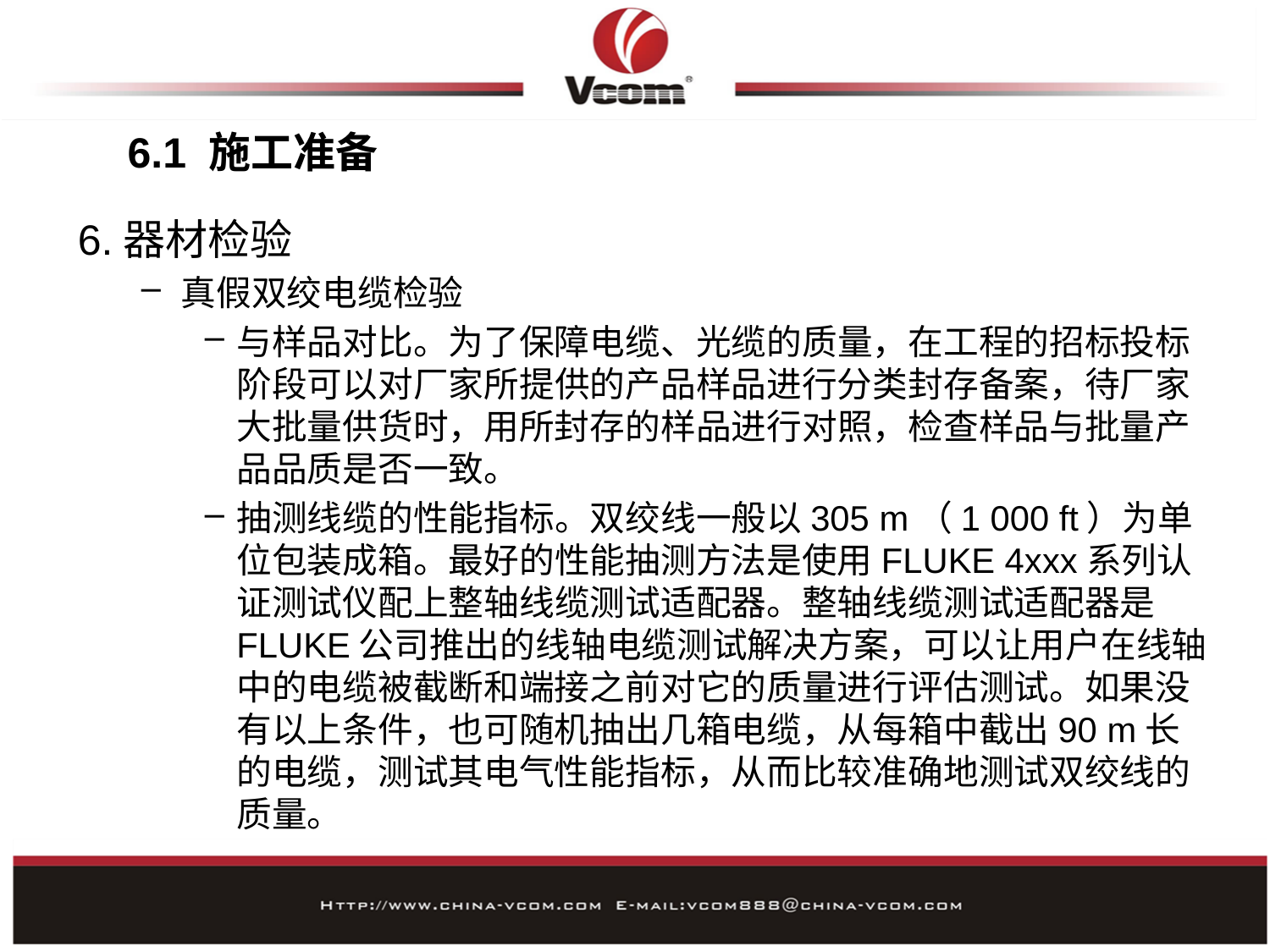

# 6.1 施工准备
6.器材检验
真假双绞电缆检验
与样品对比。为了保障电缆、光缆的质量，在工程的招标投标阶段可以对厂家所提供的产品样品进行分类封存备案，待厂家大批量供货时，用所封存的样品进行对照，检查样品与批量产品品质是否一致。
抽测线缆的性能指标。双绞线一般以305 m（1 000 ft）为单位包装成箱。最好的性能抽测方法是使用FLUKE 4xxx系列认证测试仪配上整轴线缆测试适配器。整轴线缆测试适配器是FLUKE公司推出的线轴电缆测试解决方案，可以让用户在线轴中的电缆被截断和端接之前对它的质量进行评估测试。如果没有以上条件，也可随机抽出几箱电缆，从每箱中截出90 m长的电缆，测试其电气性能指标，从而比较准确地测试双绞线的质量。